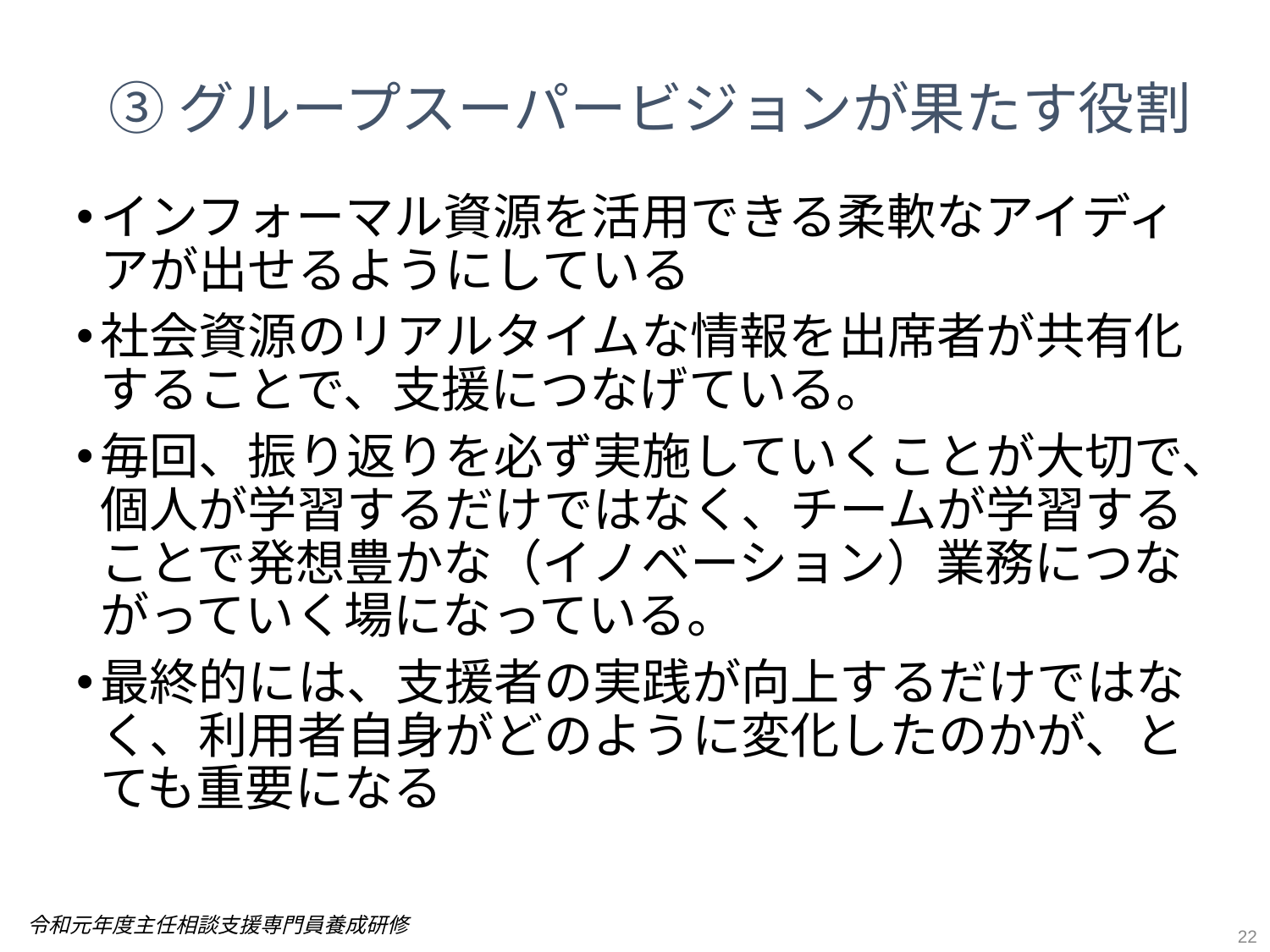

③グループスーパービジョンが果たす役割
インフォーマル資源を活用できる柔軟なアイディアが出せるようにしている
社会資源のリアルタイムな情報を出席者が共有化することで、支援につなげている。
毎回、振り返りを必ず実施していくことが大切で、個人が学習するだけではなく、チームが学習することで発想豊かな（イノベーション）業務につながっていく場になっている。
最終的には、支援者の実践が向上するだけではなく、利用者自身がどのように変化したのかが、とても重要になる

22